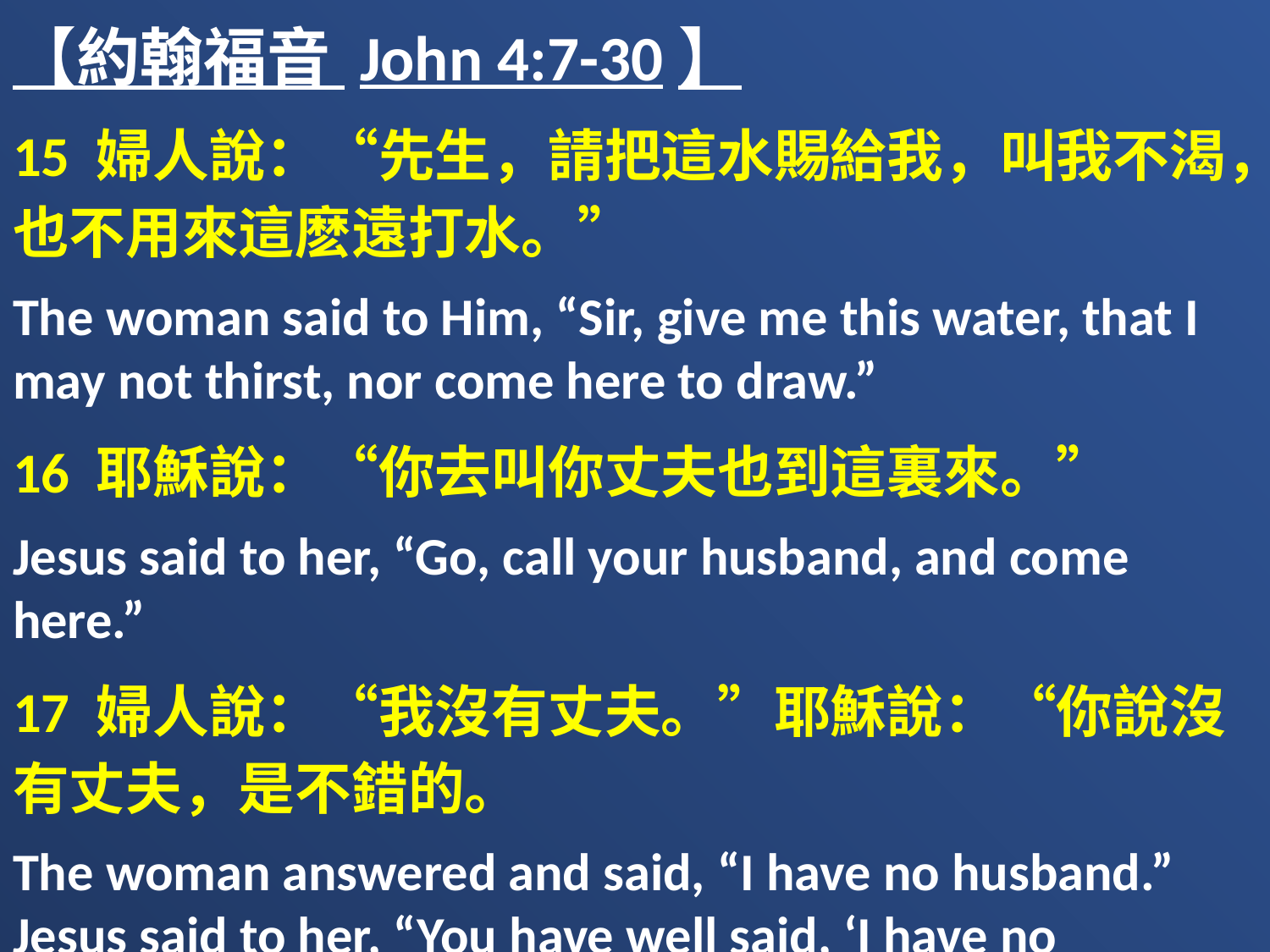

【約翰福音 John 4:7-30】
15 婦人說：“先生，請把這水賜給我，叫我不渴，也不用來這麽遠打水。”
The woman said to Him, “Sir, give me this water, that I may not thirst, nor come here to draw.”
16 耶穌說：“你去叫你丈夫也到這裏來。”
Jesus said to her, “Go, call your husband, and come here.”
17 婦人說：“我沒有丈夫。”耶穌說：“你說沒有丈夫，是不錯的。
The woman answered and said, “I have no husband.” Jesus said to her, “You have well said, ‘I have no husband,’